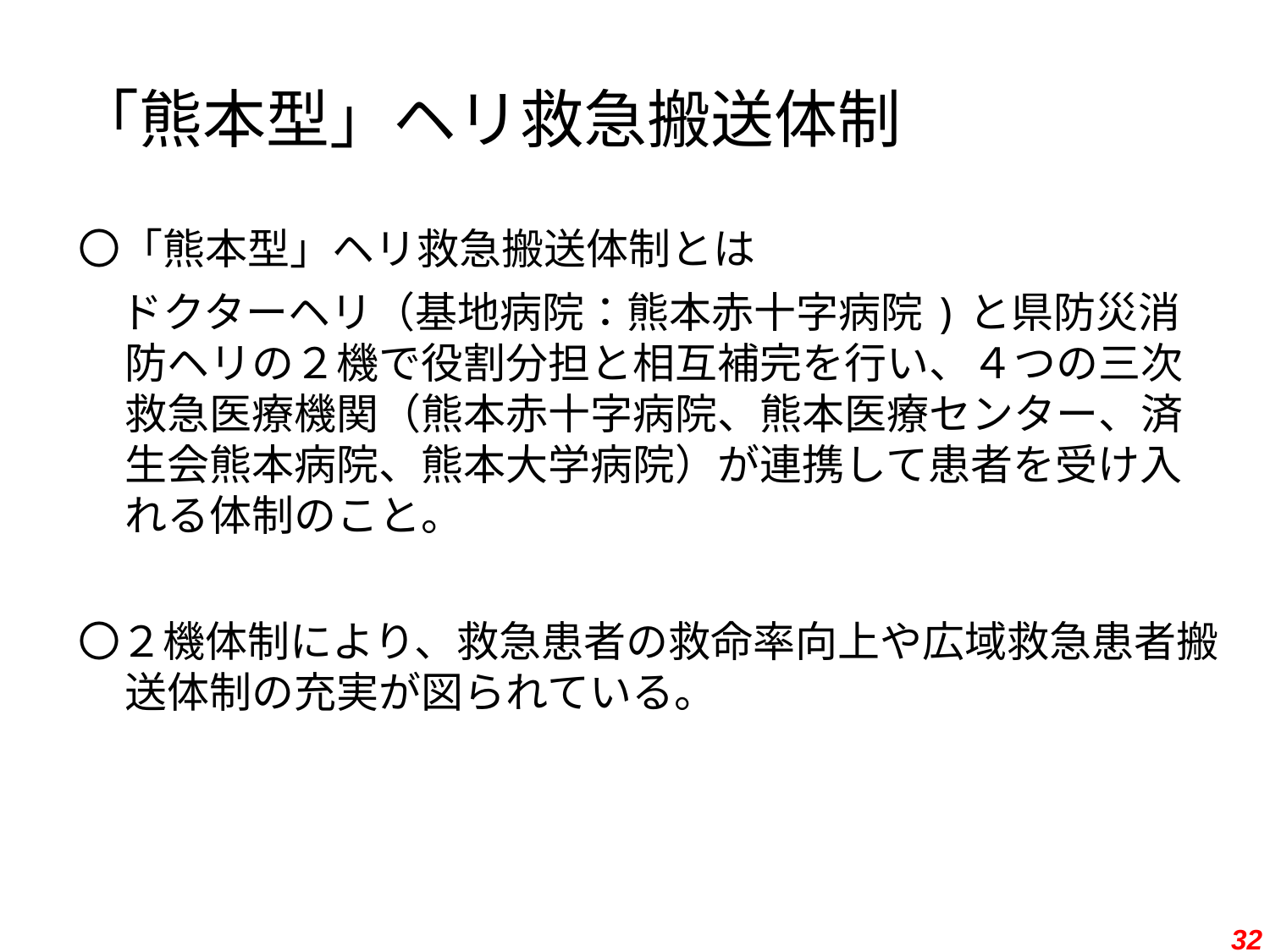

「熊本型」ヘリ救急搬送体制
〇「熊本型」ヘリ救急搬送体制とは
　ドクターヘリ（基地病院：熊本赤十字病院)と県防災消防ヘリの２機で役割分担と相互補完を行い、４つの三次救急医療機関（熊本赤十字病院、熊本医療センター、済生会熊本病院、熊本大学病院）が連携して患者を受け入れる体制のこと。

〇２機体制により、救急患者の救命率向上や広域救急患者搬送体制の充実が図られている。

32